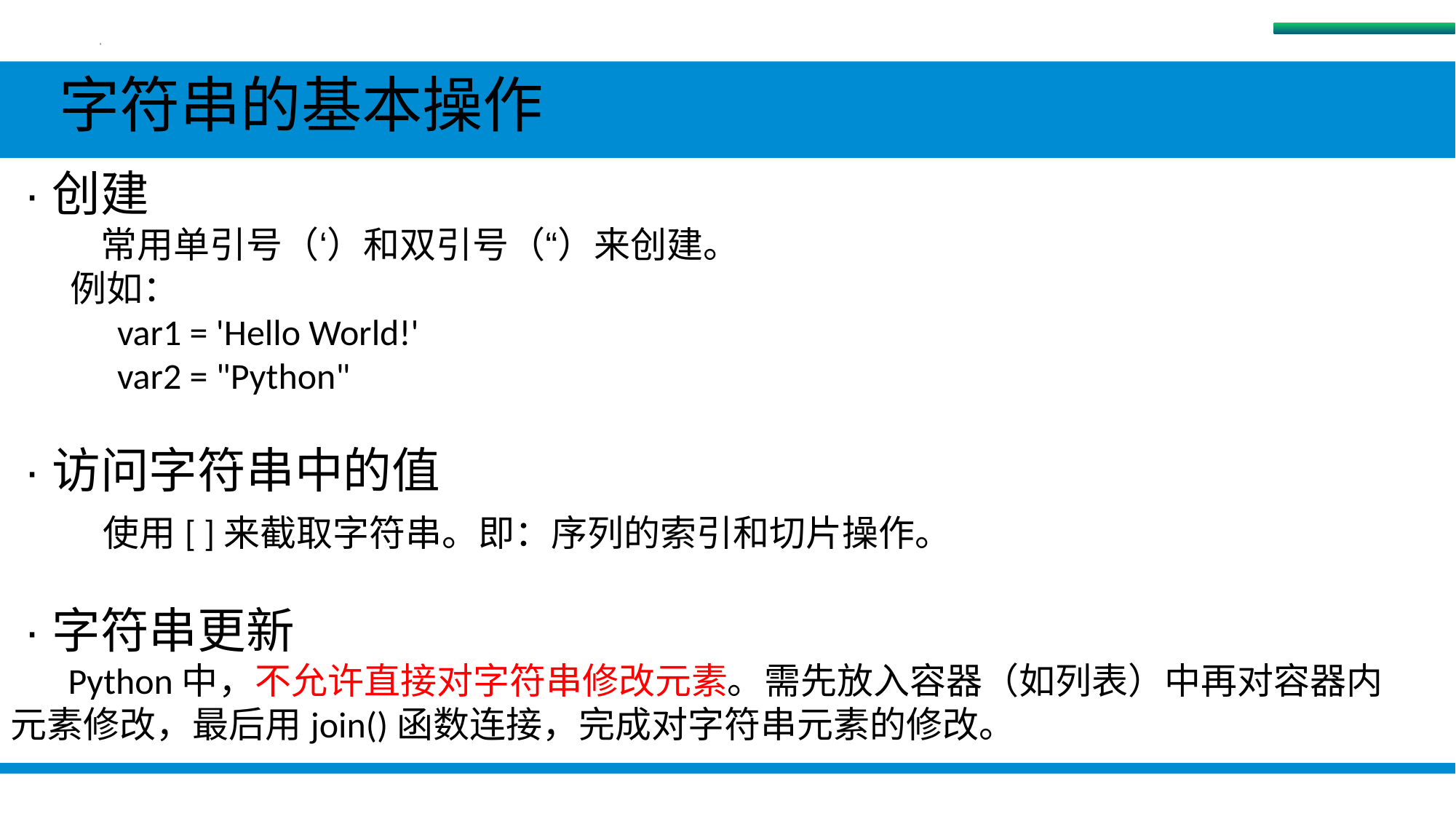

字符串

  字符串的基本操作
 ·创建
        常用单引号（‘）和双引号（“）来创建。
     例如：
             var1 = 'Hello World!'
             var2 = "Python"

 ·访问字符串中的值
      使用[ ]来截取字符串。即：序列的索引和切片操作。

 ·字符串更新
       Python中，不允许直接对字符串修改元素。需先放入容器（如列表）中再对容器内元素修改，最后用join()函数连接，完成对字符串元素的修改。
#